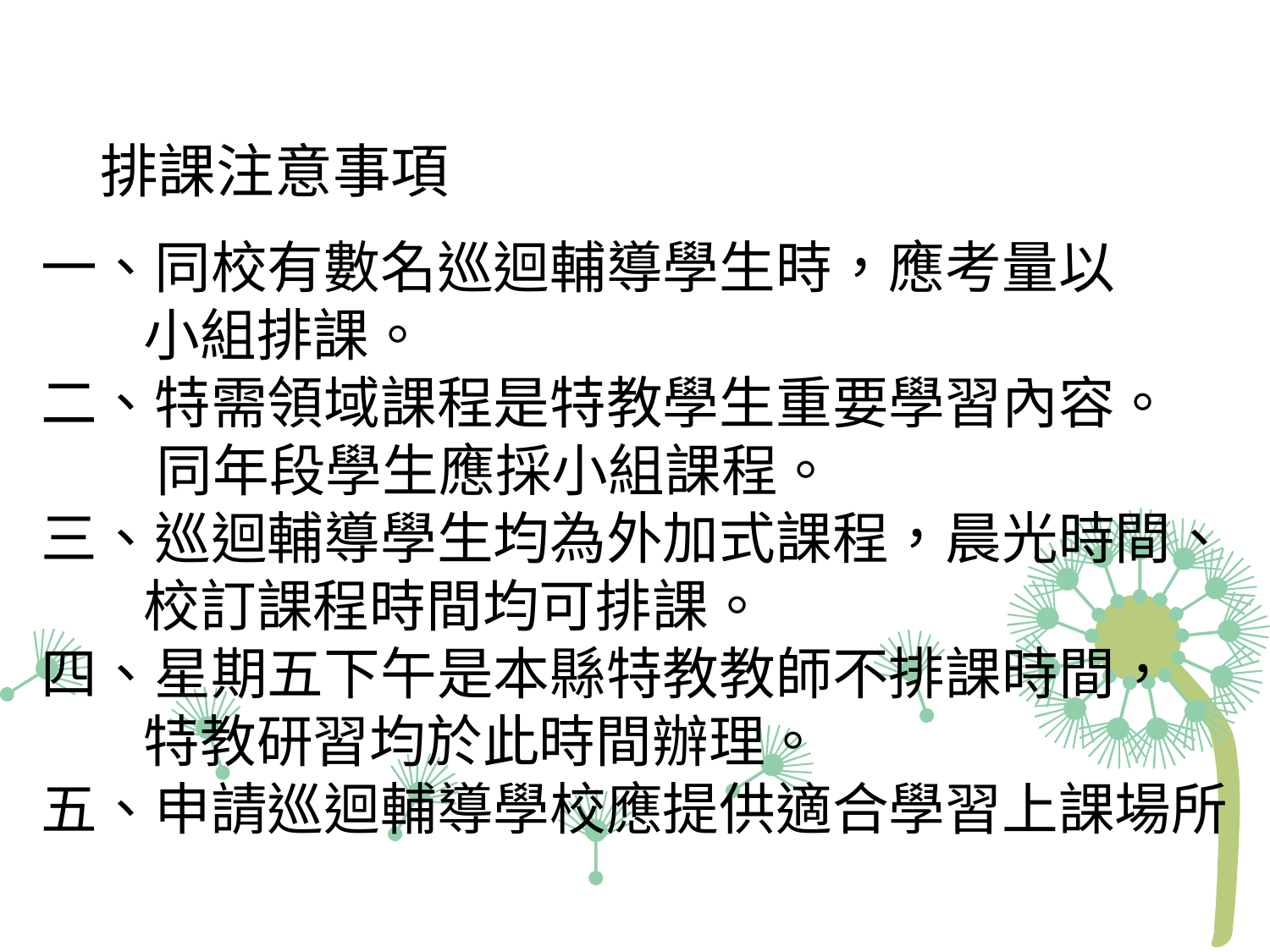

# 排課注意事項
一、同校有數名巡迴輔導學生時，應考量以
       小組排課。
二、特需領域課程是特教學生重要學習內容。
        同年段學生應採小組課程。
三、巡迴輔導學生均為外加式課程，晨光時間、
       校訂課程時間均可排課。
四、星期五下午是本縣特教教師不排課時間，
       特教研習均於此時間辦理。
五、申請巡迴輔導學校應提供適合學習上課場所